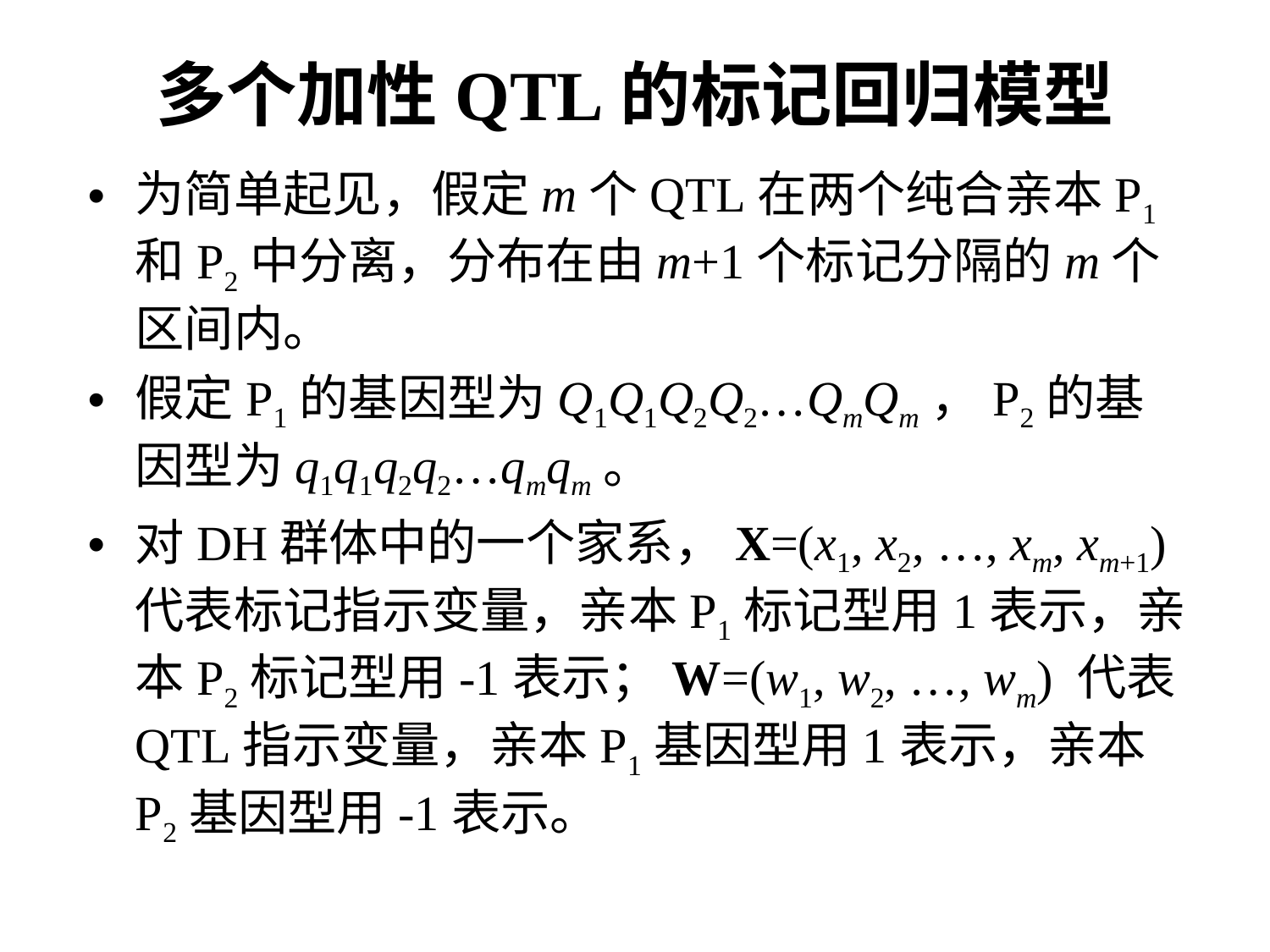

# 多个加性QTL的标记回归模型
为简单起见，假定m个QTL在两个纯合亲本P1和P2中分离，分布在由m+1个标记分隔的m个区间内。
假定P1的基因型为Q1Q1Q2Q2…QmQm，P2的基因型为q1q1q2q2…qmqm。
对DH群体中的一个家系，X=(x1, x2, …, xm, xm+1) 代表标记指示变量，亲本P1标记型用1表示，亲本P2标记型用-1表示；W=(w1, w2, …, wm) 代表QTL指示变量，亲本P1基因型用1表示，亲本P2基因型用-1表示。